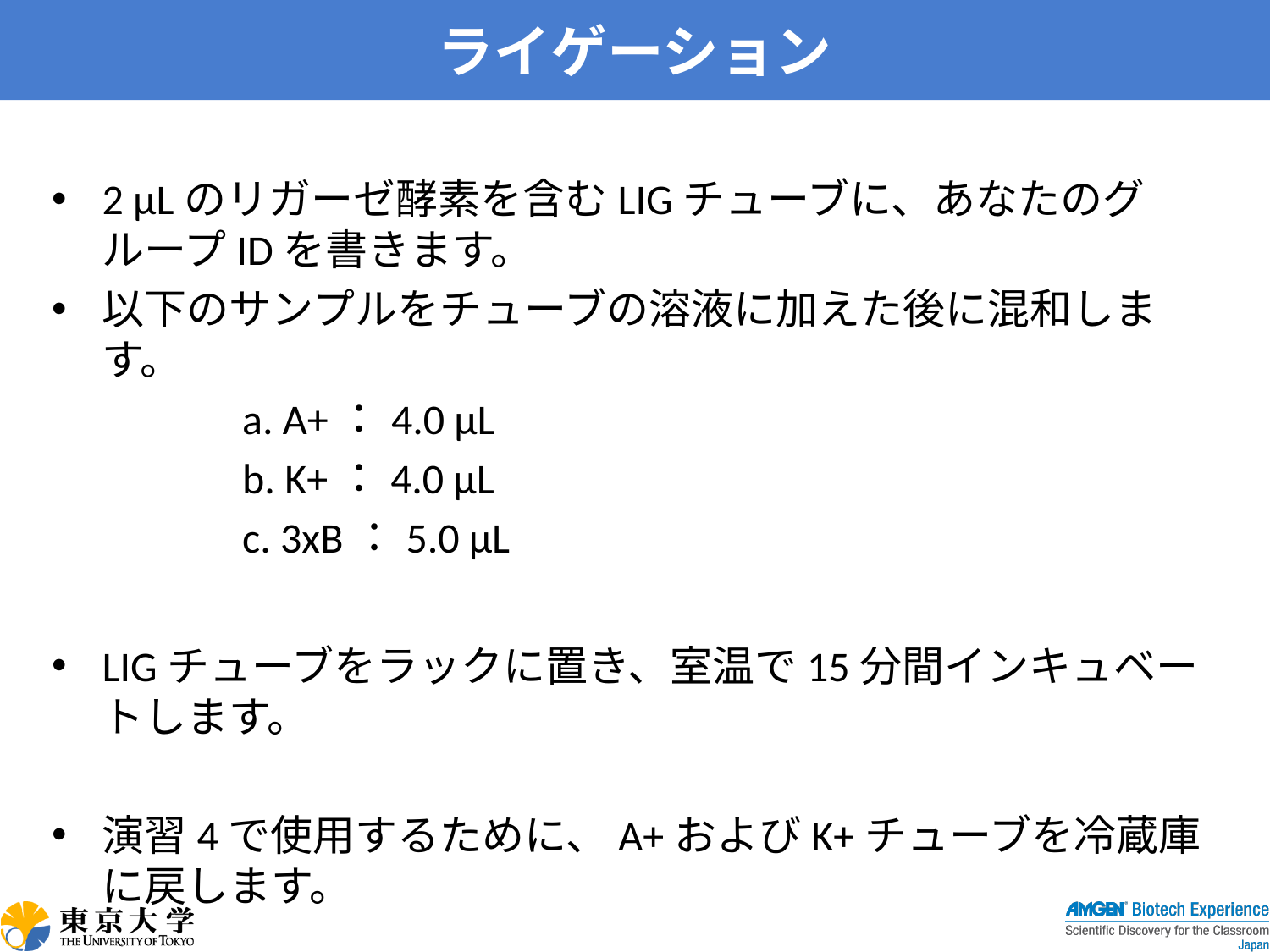

# ライゲーション
2 μLのリガーゼ酵素を含むLIGチューブに、あなたのグループIDを書きます。
以下のサンプルをチューブの溶液に加えた後に混和します。
	a. A+：4.0 μL
	b. K+：4.0 μL
	c. 3xB：5.0 μL

LIGチューブをラックに置き、室温で15分間インキュベートします。

演習4で使用するために、A+およびK+チューブを冷蔵庫に戻します。